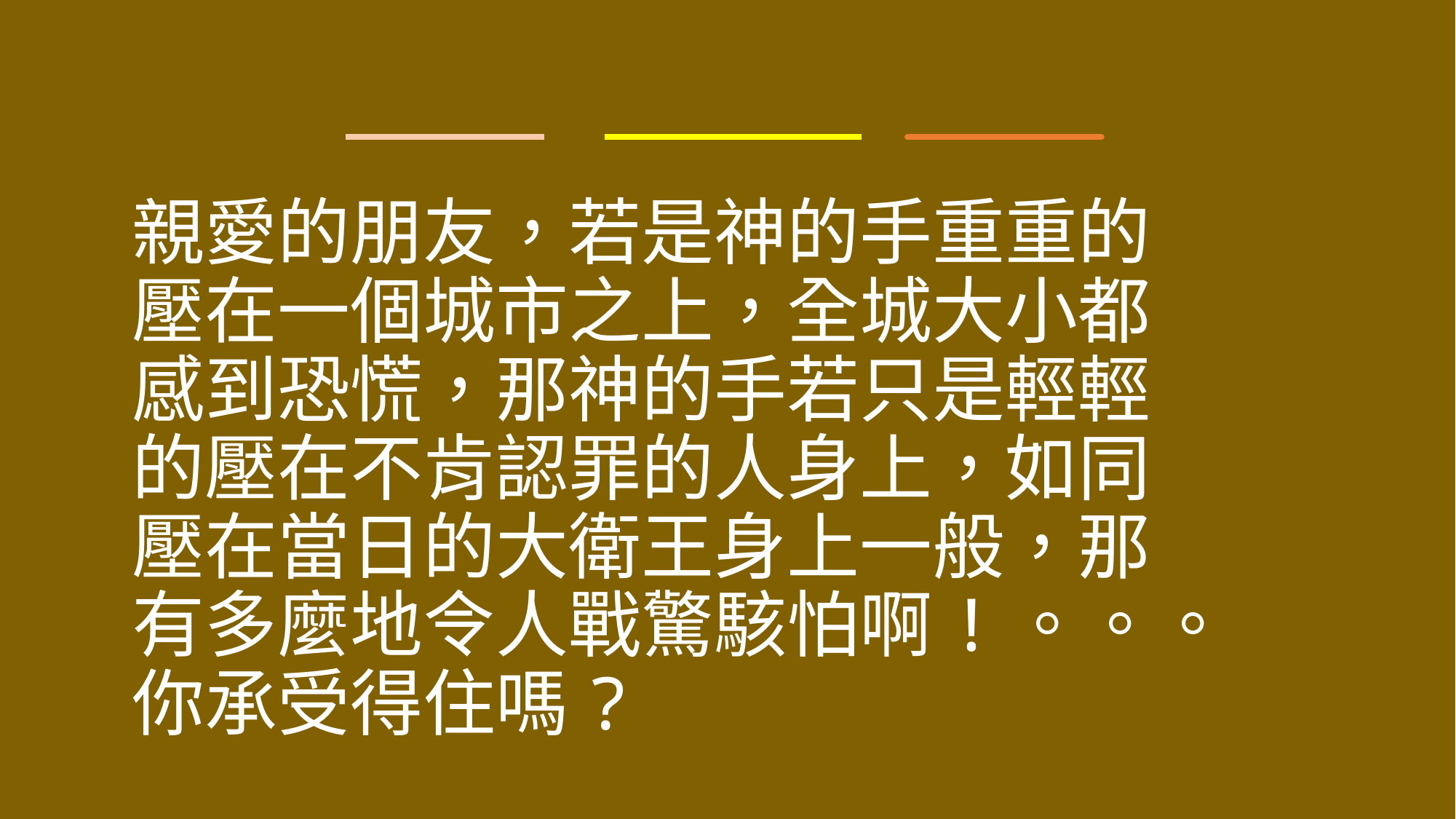

親愛的朋友，若是神的手重重的壓在一個城市之上，全城大小都感到恐慌，那神的手若只是輕輕的壓在不肯認罪的人身上，如同壓在當日的大衛王身上一般，那有多麼地令人戰驚駭怕啊!。。。你承受得住嗎?